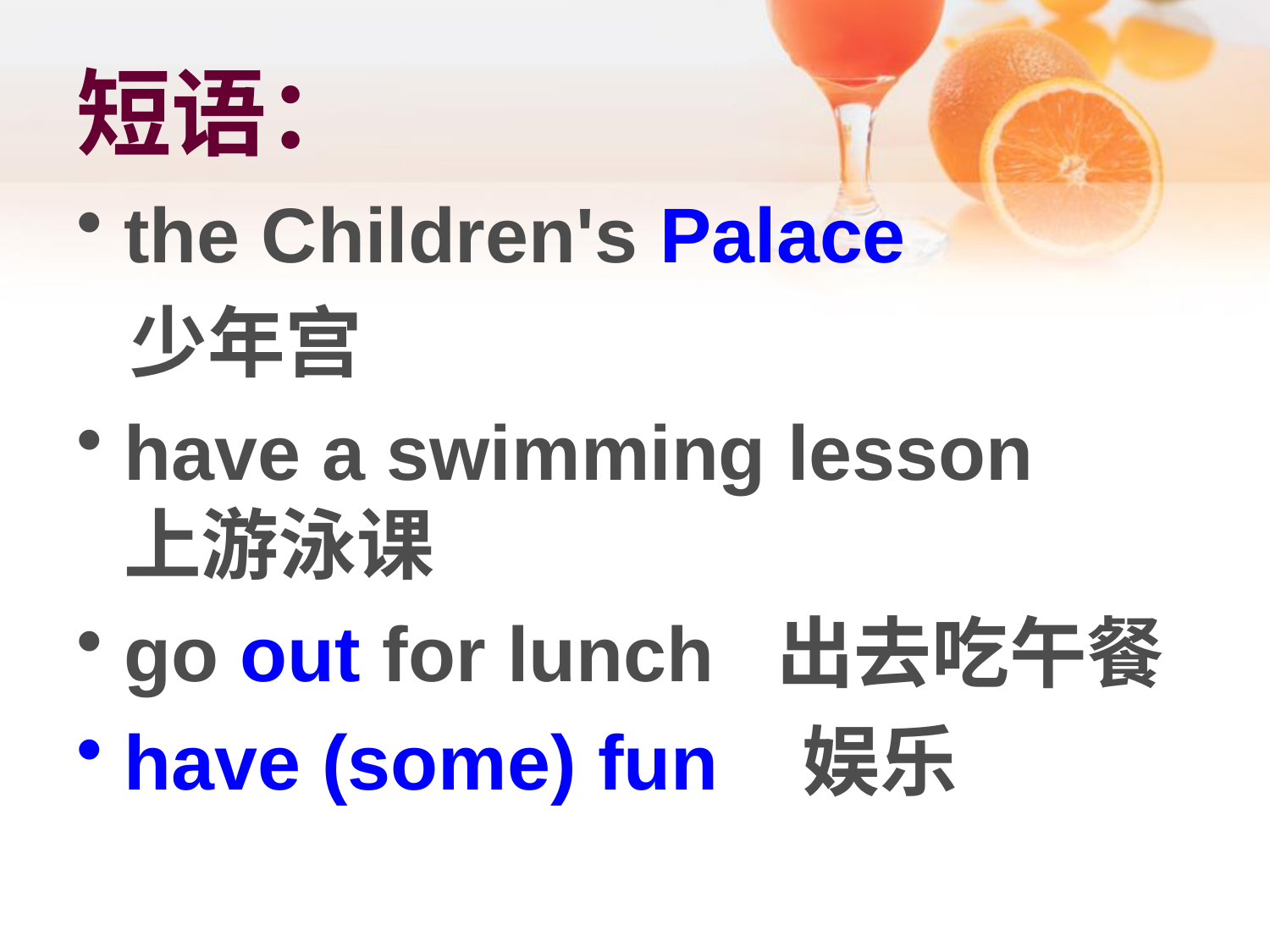

# 短语：
the Children's Palace
  少年宫
have a swimming lesson   上游泳课
go out for lunch  出去吃午餐
have (some) fun   娱乐